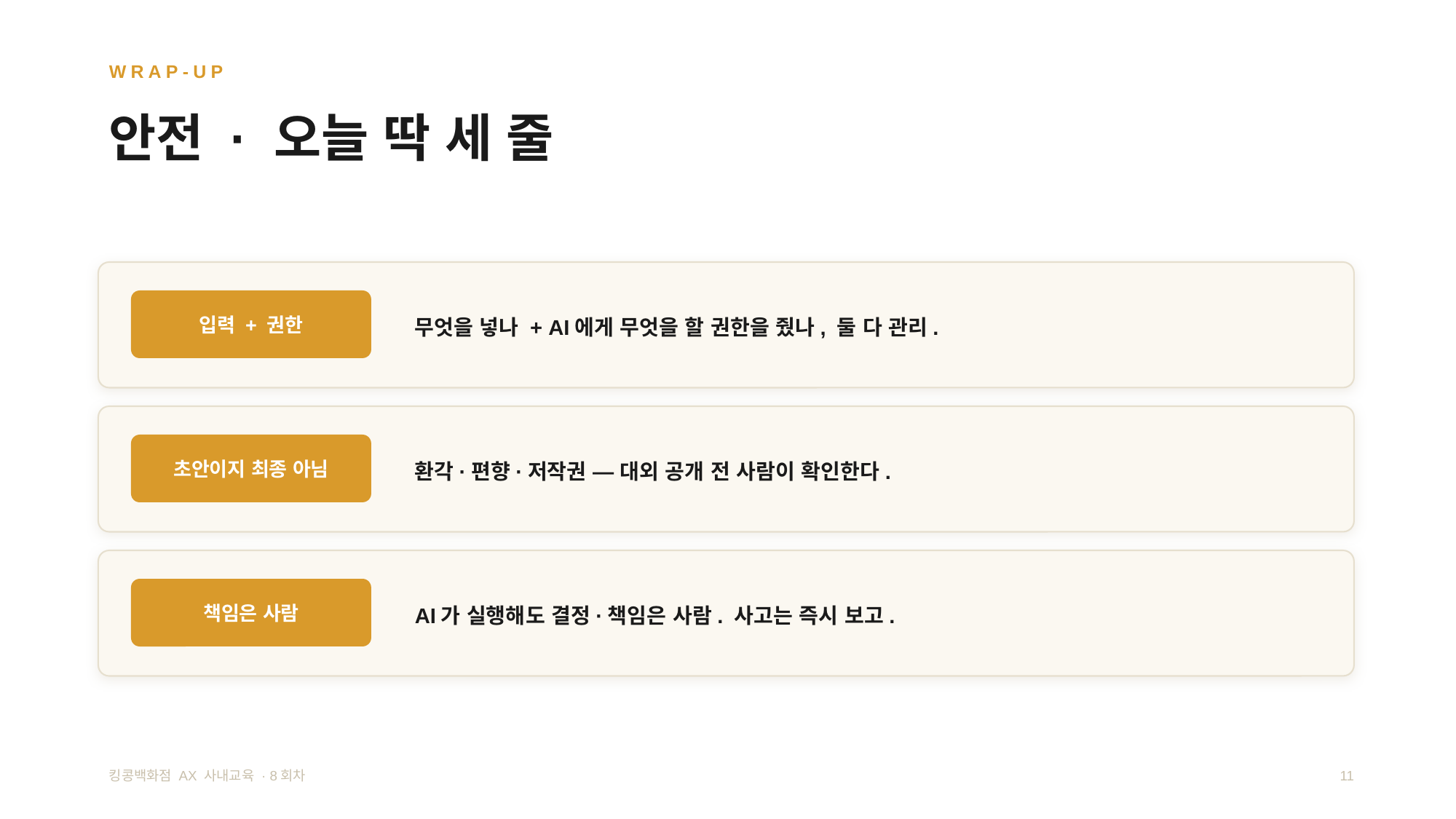

WRAP-UP
안전 · 오늘 딱 세 줄

무엇을 넣나 + AI에게 무엇을 할 권한을 줬나, 둘 다 관리.

입력 + 권한

환각·편향·저작권 — 대외 공개 전 사람이 확인한다.

초안이지 최종 아님

AI가 실행해도 결정·책임은 사람. 사고는 즉시 보고.

책임은 사람
킹콩백화점 AX 사내교육 · 8회차
11